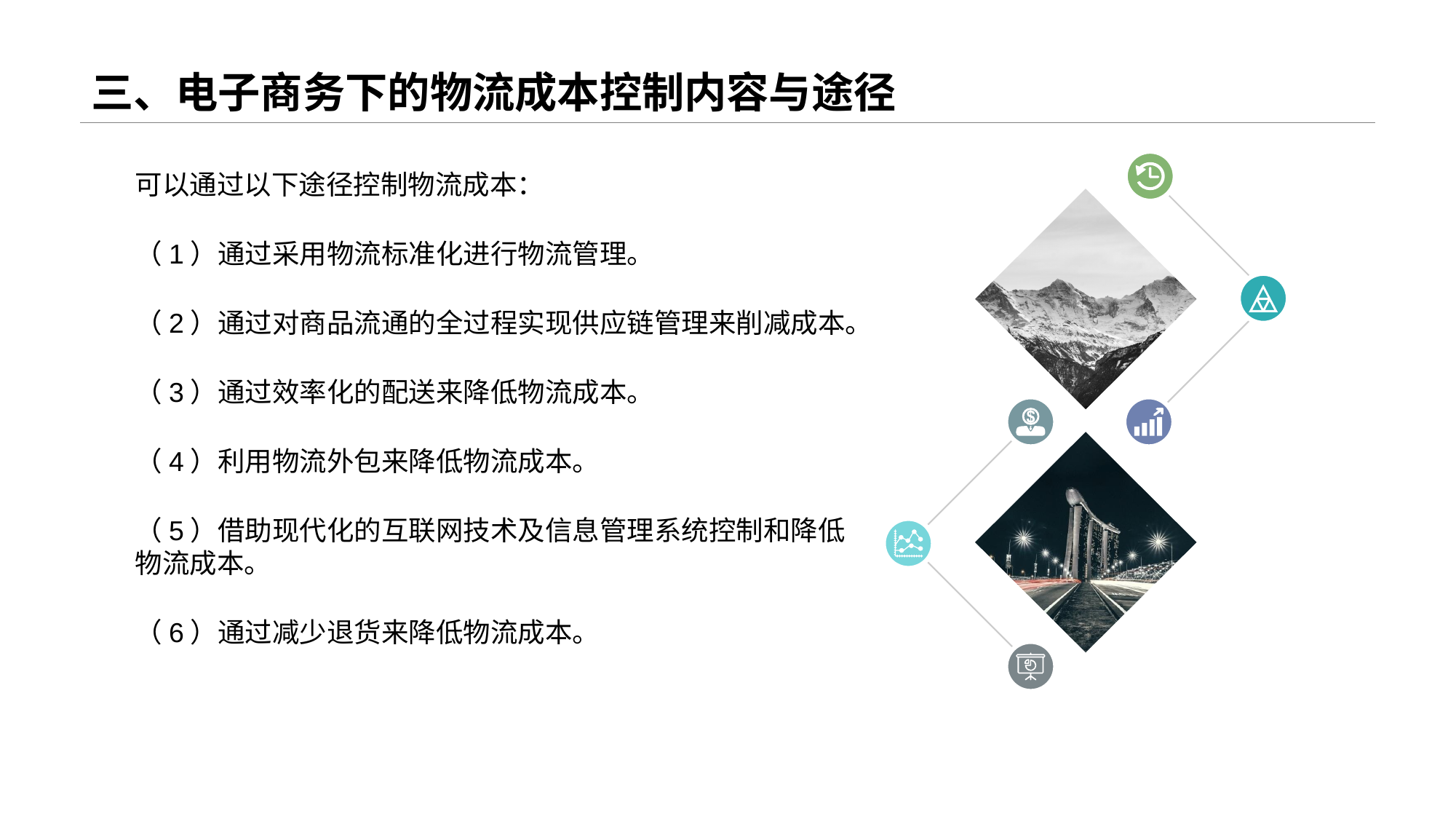

# 三、电子商务下的物流成本控制内容与途径

可以通过以下途径控制物流成本：
（1）通过采用物流标准化进行物流管理。
（2）通过对商品流通的全过程实现供应链管理来削减成本。
（3）通过效率化的配送来降低物流成本。
（4）利用物流外包来降低物流成本。
（5）借助现代化的互联网技术及信息管理系统控制和降低物流成本。
（6）通过减少退货来降低物流成本。
11